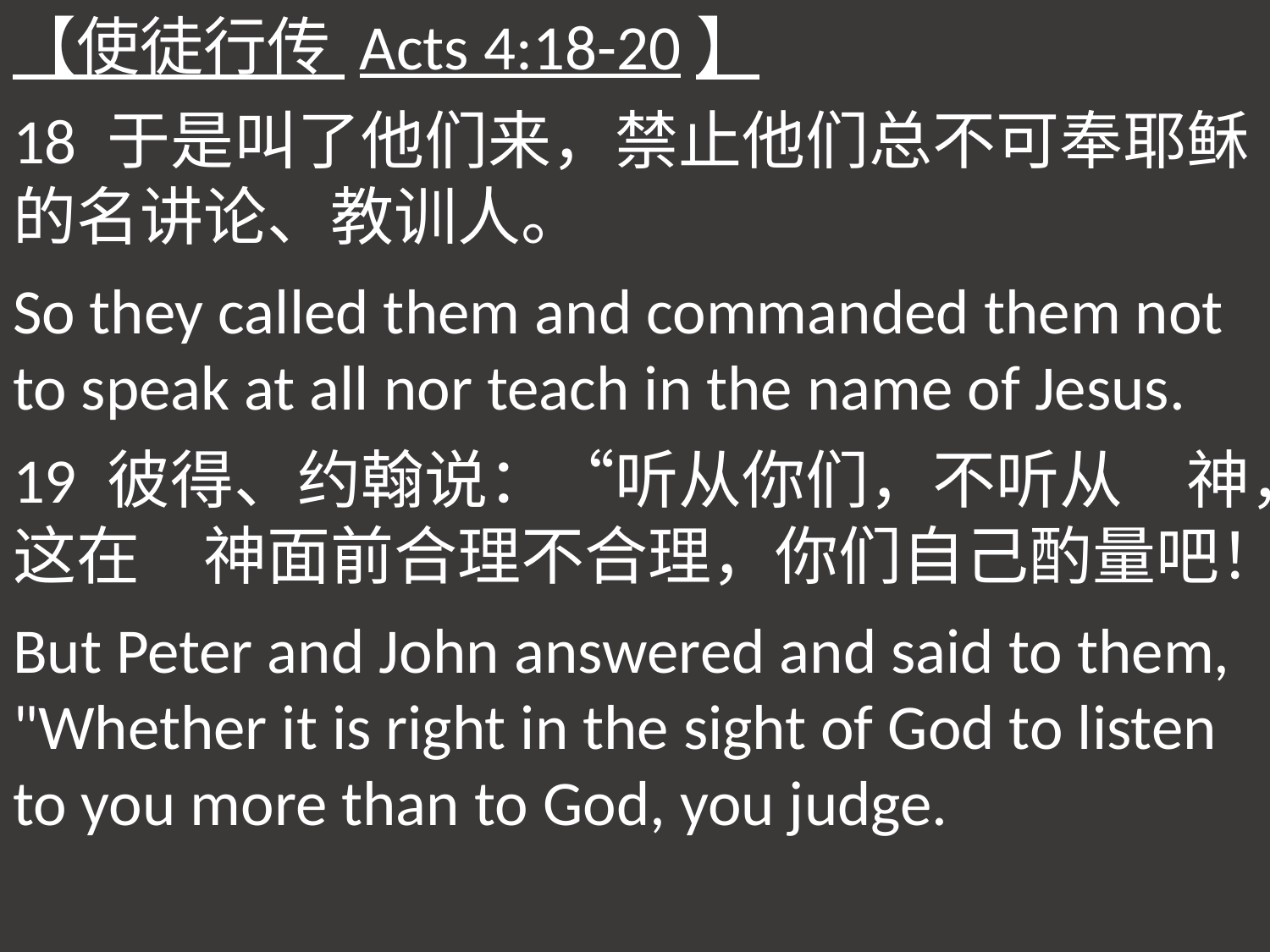

【使徒行传 Acts 4:18-20】
18 于是叫了他们来，禁止他们总不可奉耶稣的名讲论、教训人。
So they called them and commanded them not to speak at all nor teach in the name of Jesus.
19 彼得、约翰说：“听从你们，不听从　神，这在　神面前合理不合理，你们自己酌量吧！
But Peter and John answered and said to them, "Whether it is right in the sight of God to listen to you more than to God, you judge.